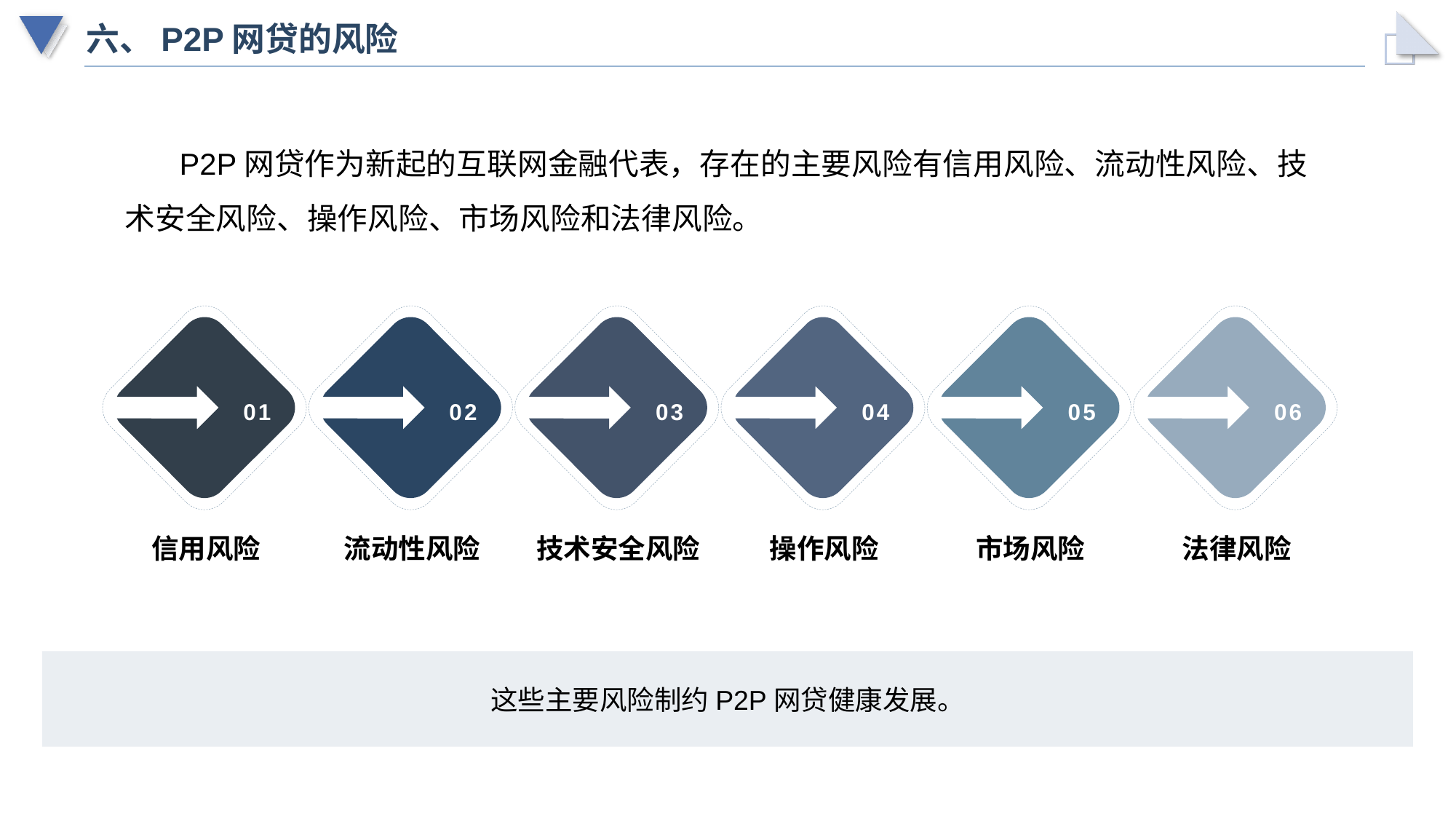

# 六、P2P网贷的风险
P2P网贷作为新起的互联网金融代表，存在的主要风险有信用风险、流动性风险、技术安全风险、操作风险、市场风险和法律风险。

01
02
03
04
05
06
信用风险
流动性风险
技术安全风险
操作风险
市场风险
法律风险
这些主要风险制约P2P网贷健康发展。